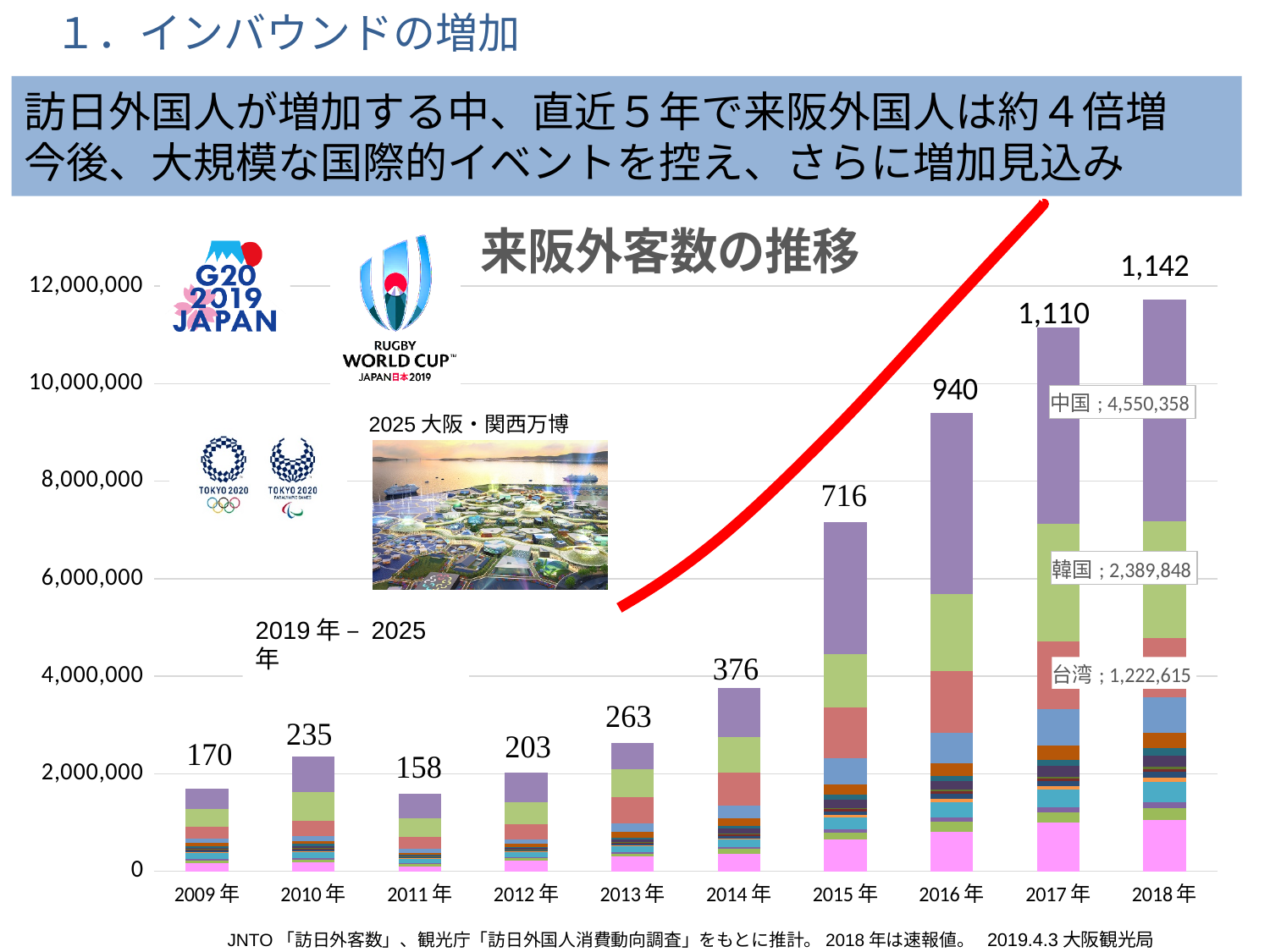

１．インバウンドの増加
訪日外国人が増加する中、直近５年で来阪外国人は約４倍増
今後、大規模な国際的イベントを控え、さらに増加見込み

### Chart: 来阪外客数の推移

| Category | その他 | オーストラリア | カナダ | アメリカ | ドイツ | フランス | イギリス | インド | マレーシア | シンガポール | タイ | 香港 | 台湾 | 韓国 | 中国 |
|---|---|---|---|---|---|---|---|---|---|---|---|---|---|---|---|
| 2009年 | 168256.0 | 51645.0 | 32384.0 | 119686.0 | 25238.0 | 30651.0 | 27582.0 | 6844.0 | 25421.0 | 33402.0 | 58589.0 | 88115.0 | 242757.0 | 365596.0 | 421566.0 |
| 2010年 | 180791.0 | 50117.0 | 38786.0 | 117812.0 | 27359.0 | 31108.0 | 31288.0 | 7703.0 | 36646.0 | 40354.0 | 58877.0 | 106316.0 | 300582.0 | 589167.0 | 731771.0 |
| 2011年 | 103824.0 | 37393.0 | 20665.0 | 89410.0 | 14539.0 | 16988.0 | 19614.0 | 6198.0 | 18341.0 | 13028.0 | 32763.0 | 97419.0 | 240542.0 | 370224.0 | 501722.0 |
| 2012年 | 222193.0 | 47679.0 | 21657.0 | 93889.0 | 16770.0 | 20605.0 | 19661.0 | 6674.0 | 30984.0 | 23605.0 | 63075.0 | 93925.0 | 304877.0 | 447910.0 | 614788.0 |
| 2013年 | 299070.0 | 58452.0 | 31164.0 | 119892.0 | 23016.0 | 31908.0 | 26852.0 | 8861.0 | 48014.0 | 34260.0 | 130649.0 | 175282.0 | 530597.0 | 578129.0 | 528969.0 |
| 2014年 | 355991.0 | 99574.0 | 38950.0 | 156042.0 | 27350.0 | 49107.0 | 33669.0 | 17505.0 | 98311.0 | 56535.0 | 149268.0 | 265755.0 | 679157.0 | 721286.0 | 1009092.0 |
| 2015年 | 648589.0 | 151401.0 | 62381.0 | 237563.0 | 50521.0 | 76927.0 | 48804.0 | 24960.0 | 175238.0 | 91867.0 | 207505.0 | 538011.0 | 1054042.0 | 1080325.0 | 2715942.0 |
| 2016年 | 814104.0 | 195732.0 | 91871.0 | 319024.0 | 62377.0 | 100450.0 | 55528.0 | 30708.0 | 184987.0 | 95396.0 | 270134.0 | 626214.0 | 1255787.0 | 1576702.0 | 3728834.0 |
| 2017年 | 1000000.0 | 213000.0 | 104000.0 | 359000.0 | 62000.0 | 108000.0 | 57000.0 | 37000.0 | 215000.0 | 125000.0 | 298000.0 | 741000.0 | 1400000.0 | 2410000.0 | 4024000.0 |
| 2018年 | 1052361.0 | 242521.16 | 126289.20000000001 | 415182.70399999997 | 75798.272 | 126226.944 | 61118.157 | 38661.279 | 225281.16 | 157420.8 | 324929.92 | 717536.3 | 1222615.3059999999 | 2389847.784 | 4550358.462 |
1,110

2025大阪・関西万博
2019年 – 2025年
2019.4.3大阪観光局
JNTO「訪日外客数」、観光庁「訪日外国人消費動向調査」をもとに推計。2018年は速報値。